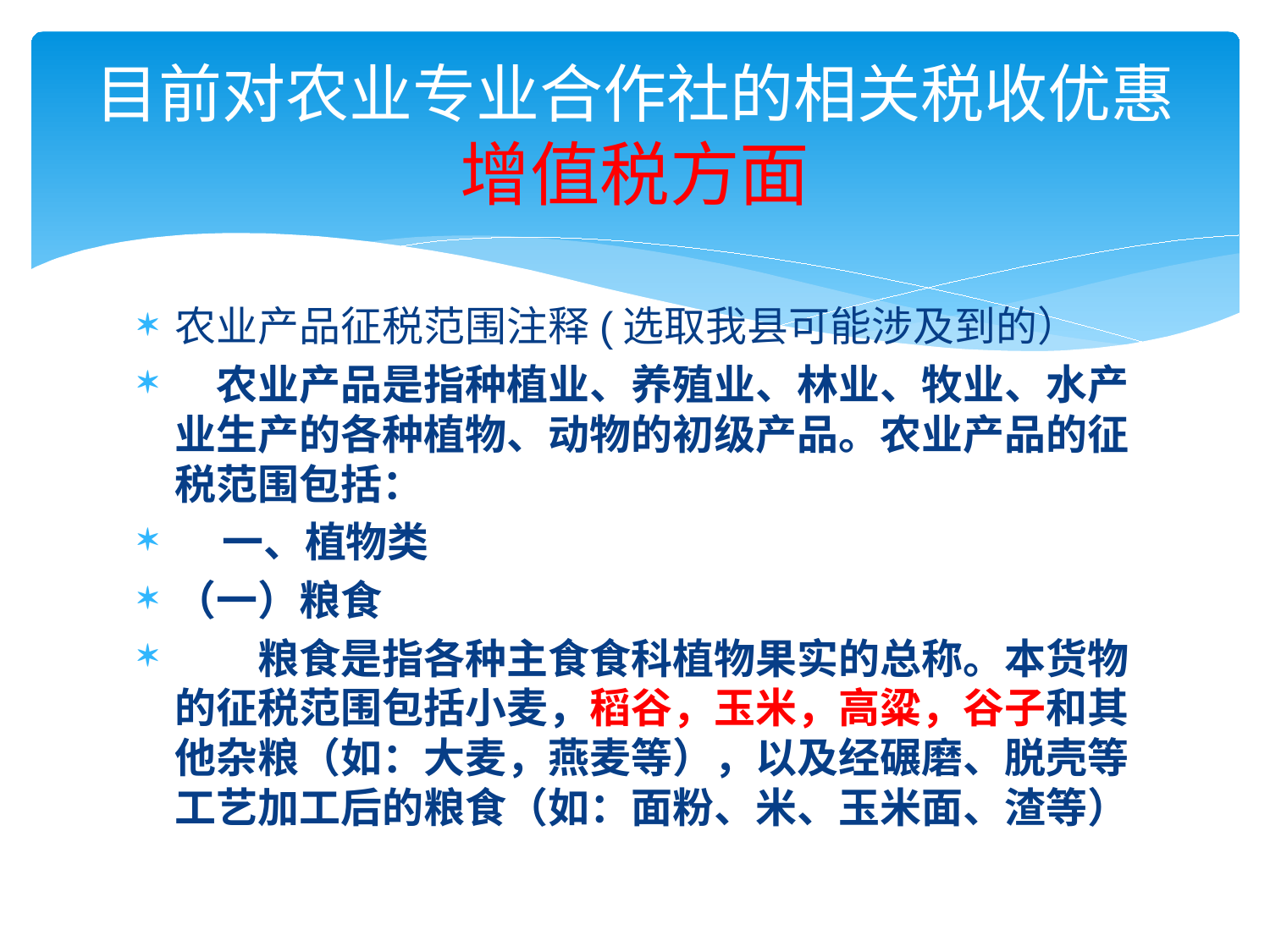

# 目前对农业专业合作社的相关税收优惠增值税方面

农业产品征税范围注释(选取我县可能涉及到的）
　农业产品是指种植业、养殖业、林业、牧业、水产业生产的各种植物、动物的初级产品。农业产品的征税范围包括：
    一、植物类
（一）粮食
　　粮食是指各种主食食科植物果实的总称。本货物的征税范围包括小麦，稻谷，玉米，高粱，谷子和其他杂粮（如：大麦，燕麦等），以及经碾磨、脱壳等工艺加工后的粮食（如：面粉、米、玉米面、渣等）